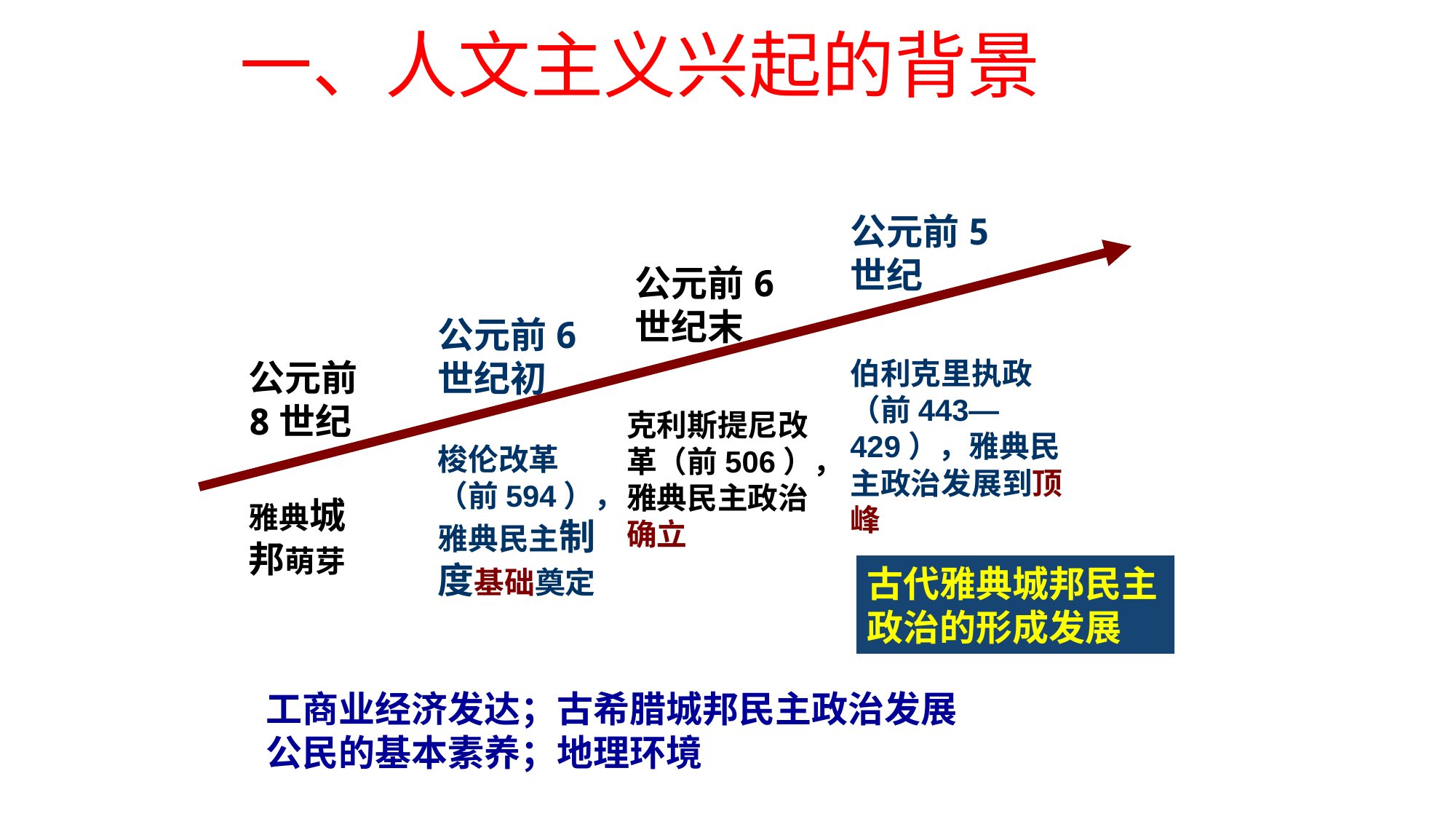

一、人文主义兴起的背景
公元前5世纪

公元前6世纪末
公元前6世纪初
公元前8世纪
伯利克里执政（前443—429），雅典民主政治发展到顶峰
克利斯提尼改革（前506），雅典民主政治确立
梭伦改革（前594），雅典民主制度基础奠定
雅典城邦萌芽
古代雅典城邦民主政治的形成发展

工商业经济发达；古希腊城邦民主政治发展
公民的基本素养；地理环境